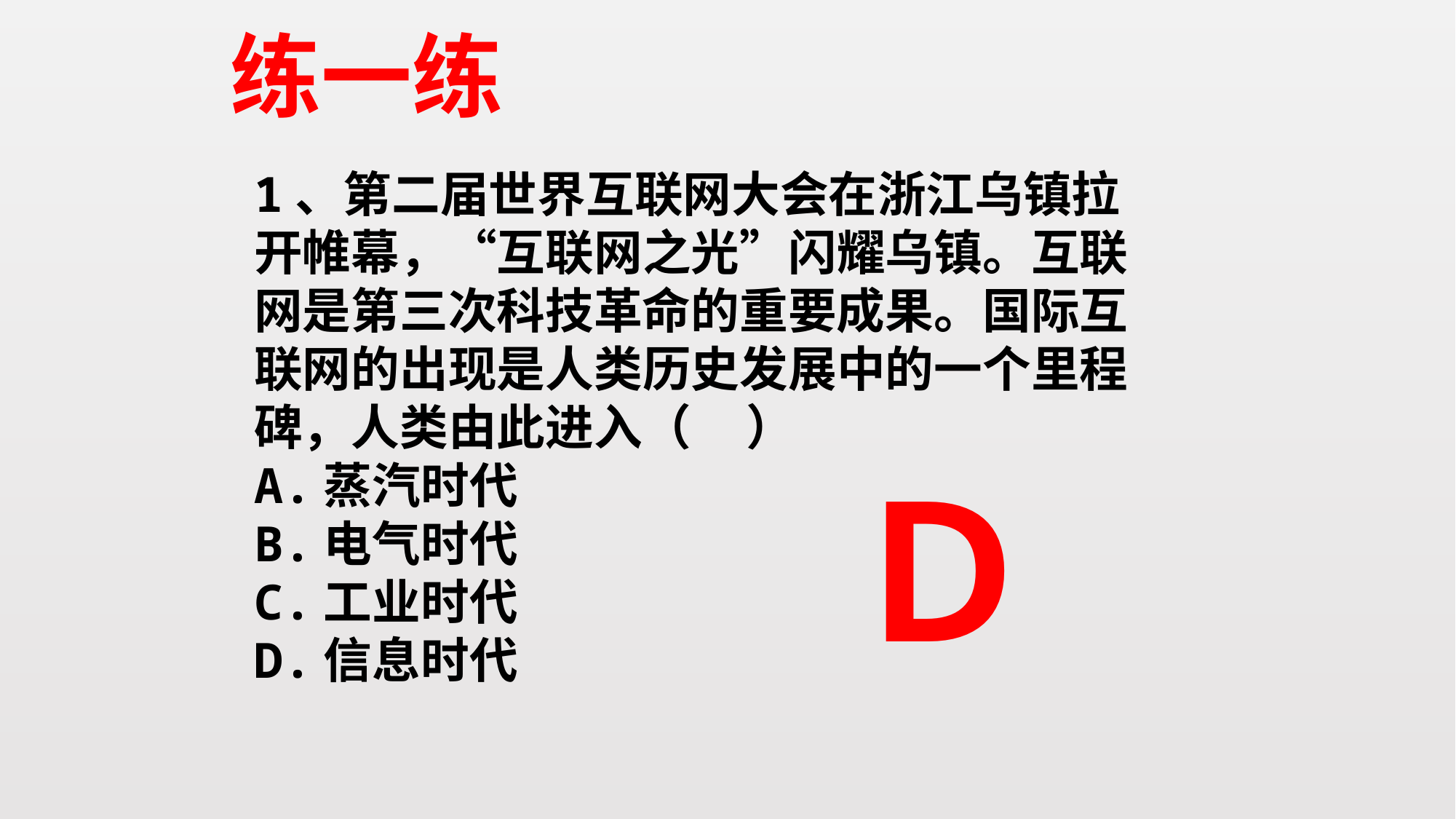

练一练
1、第二届世界互联网大会在浙江乌镇拉开帷幕，“互联网之光”闪耀乌镇。互联网是第三次科技革命的重要成果。国际互联网的出现是人类历史发展中的一个里程碑，人类由此进入（     ）
A.蒸汽时代            
B.电气时代             
C.工业时代            
D.信息时代
Ｄ